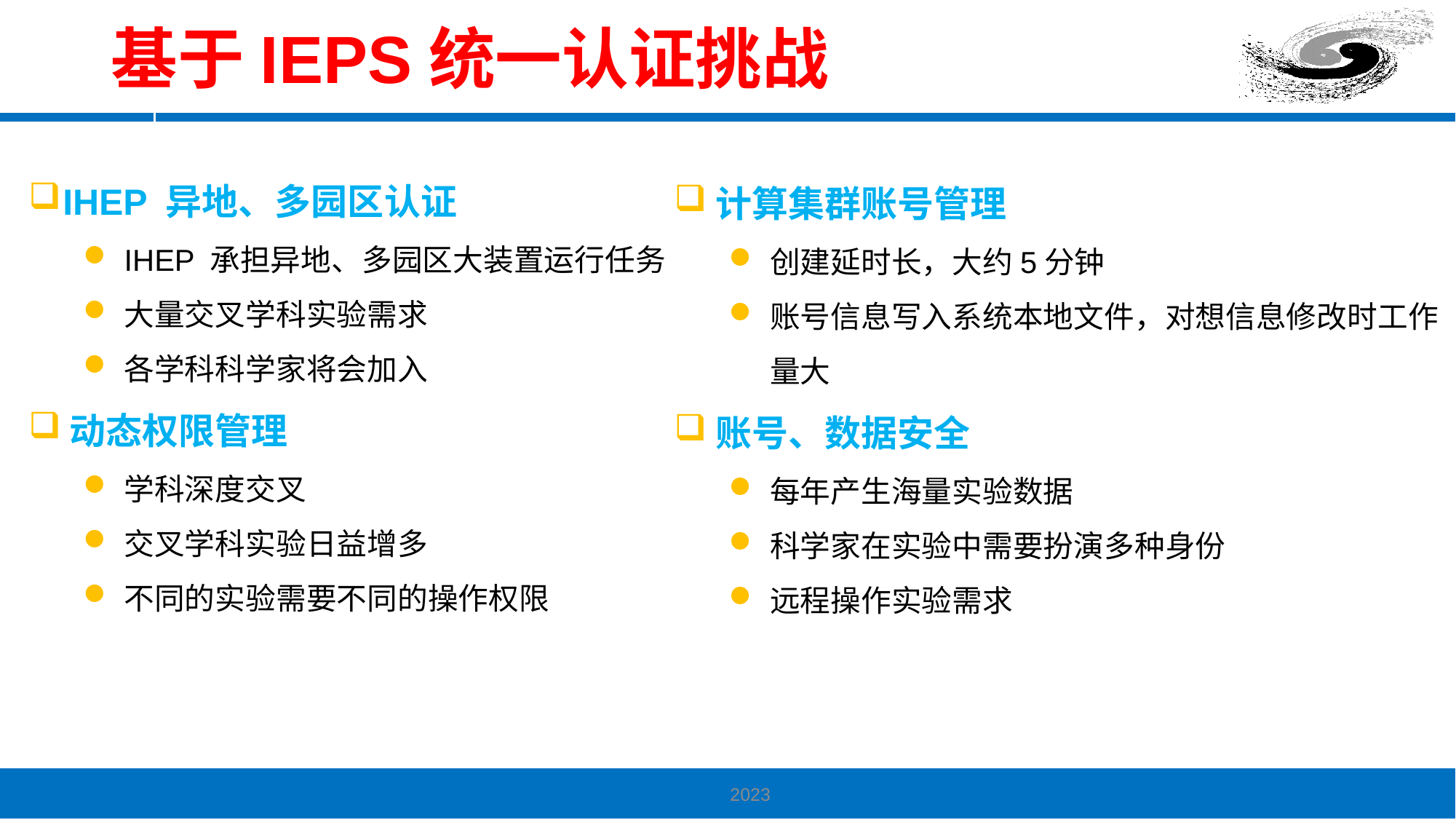

# 基于IEPS统一认证挑战
IHEP 异地、多园区认证
IHEP 承担异地、多园区大装置运行任务
大量交叉学科实验需求
各学科科学家将会加入
动态权限管理
学科深度交叉
交叉学科实验日益增多
不同的实验需要不同的操作权限

计算集群账号管理
创建延时长，大约5分钟
账号信息写入系统本地文件，对想信息修改时工作量大
账号、数据安全
每年产生海量实验数据
科学家在实验中需要扮演多种身份
远程操作实验需求
2023
5